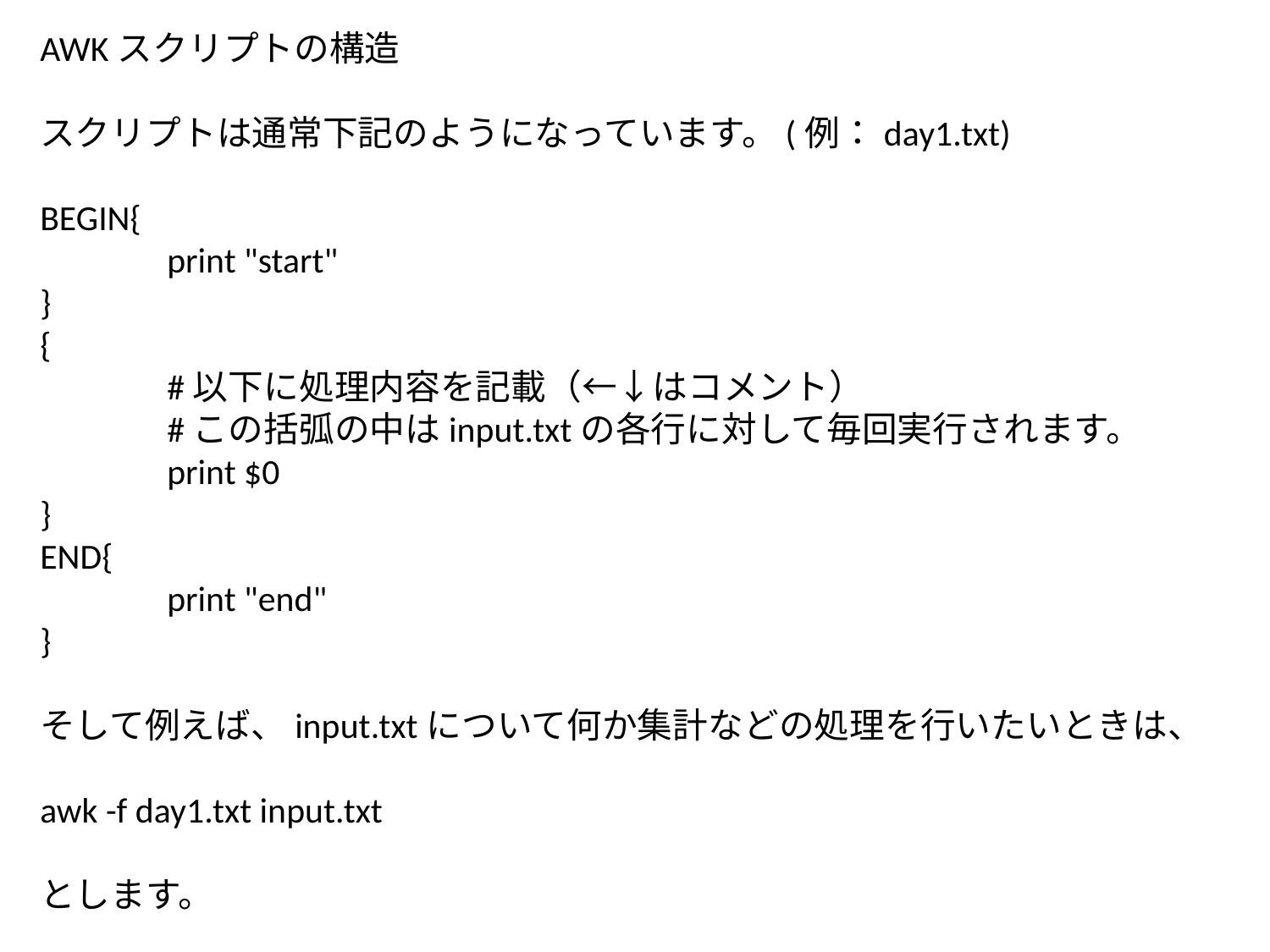

AWKスクリプトの構造

スクリプトは通常下記のようになっています。(例：day1.txt)

BEGIN{
	print "start"
}
{
	#以下に処理内容を記載（←↓はコメント）
	#この括弧の中はinput.txtの各行に対して毎回実行されます。
	print $0
}
END{
	print "end"
}

そして例えば、input.txtについて何か集計などの処理を行いたいときは、

awk -f day1.txt input.txt

とします。